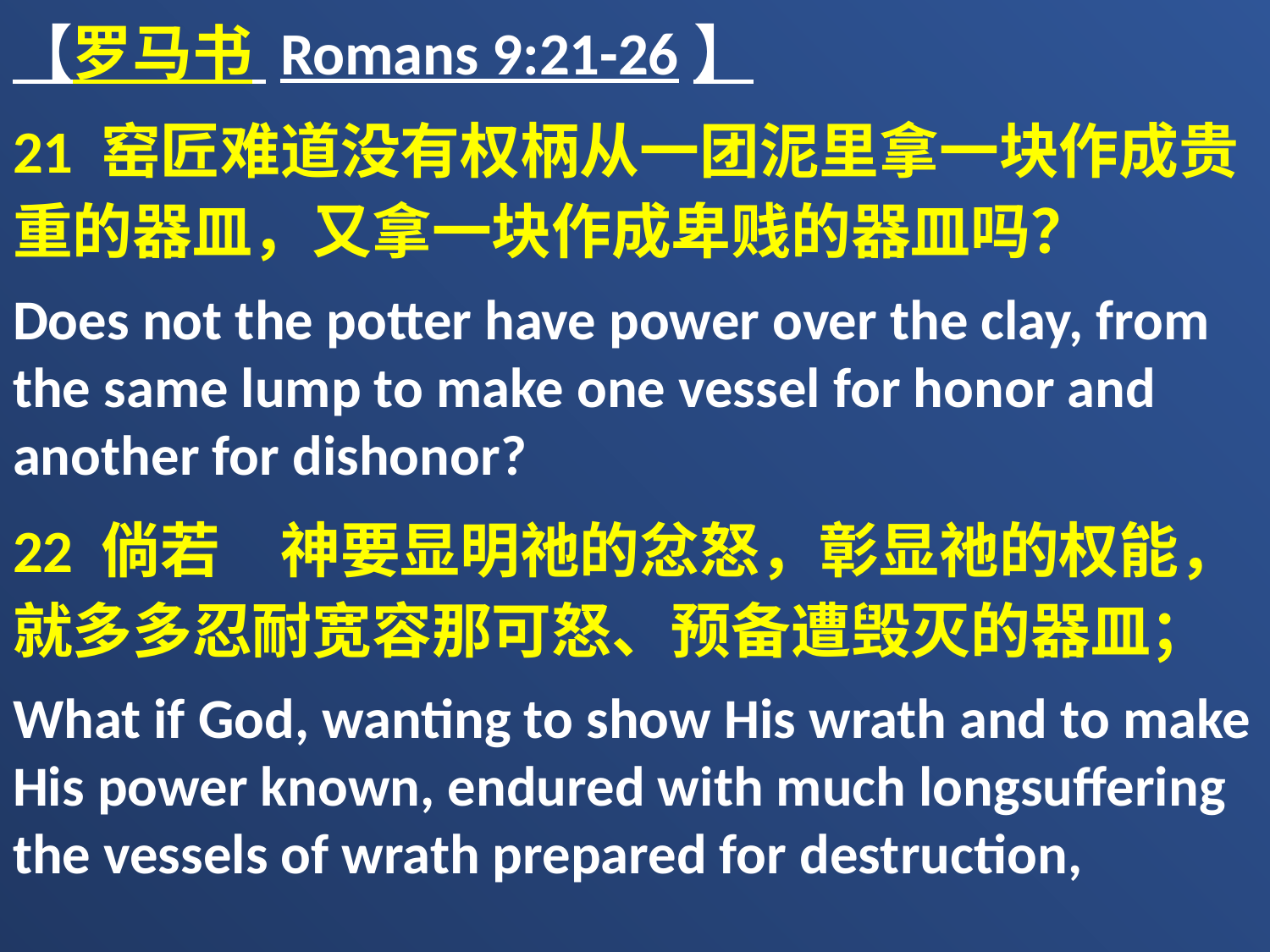

【罗马书 Romans 9:21-26】
21 窑匠难道没有权柄从一团泥里拿一块作成贵重的器皿，又拿一块作成卑贱的器皿吗？
Does not the potter have power over the clay, from the same lump to make one vessel for honor and another for dishonor?
22 倘若　神要显明祂的忿怒，彰显祂的权能，就多多忍耐宽容那可怒、预备遭毁灭的器皿；
What if God, wanting to show His wrath and to make His power known, endured with much longsuffering the vessels of wrath prepared for destruction,